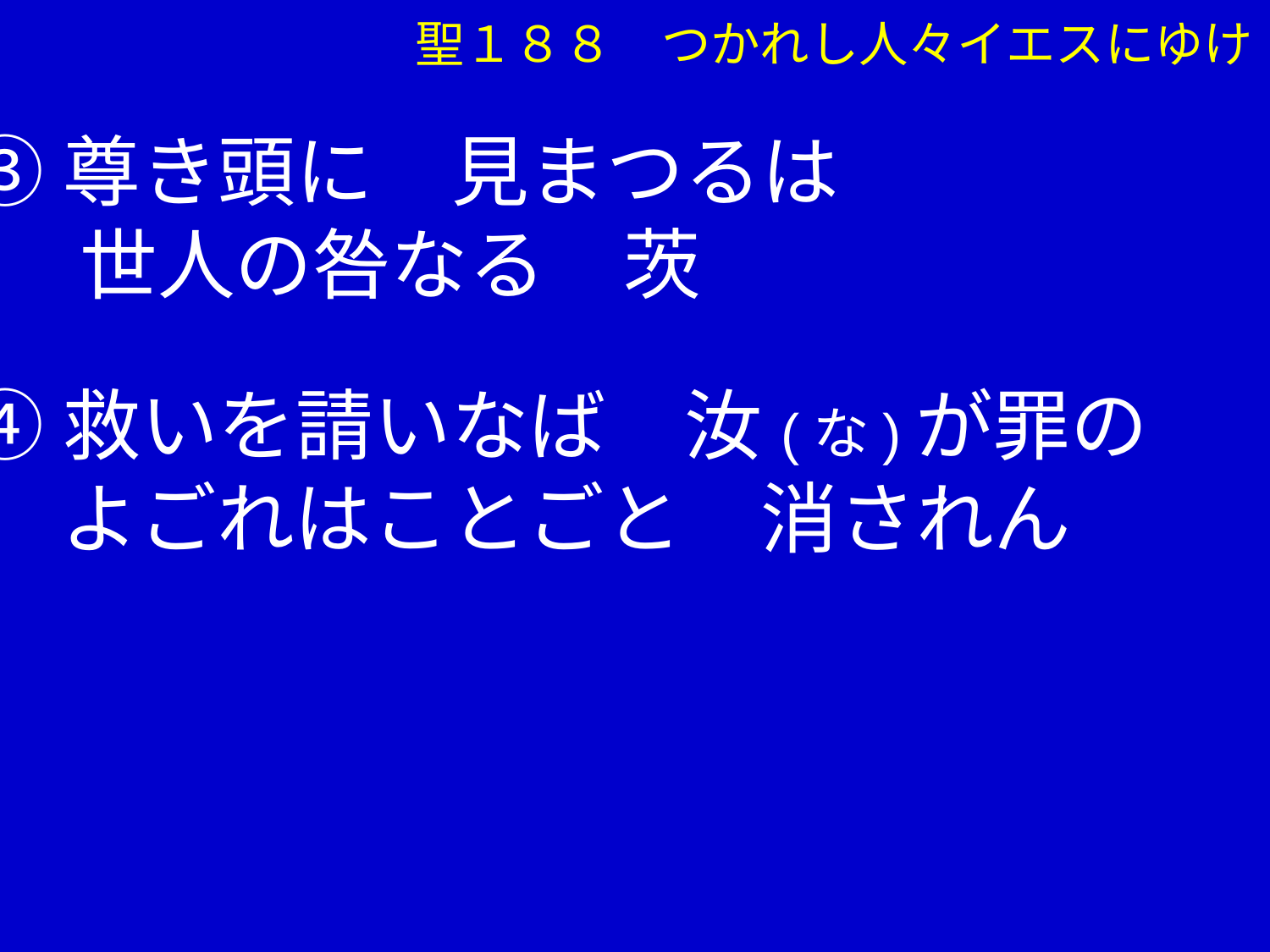

聖１８８　つかれし人々イエスにゆけ
③尊き頭に　見まつるは
 　世人の咎なる　茨

④救いを請いなば　汝(な)が罪の
　 よごれはことごと　消されん